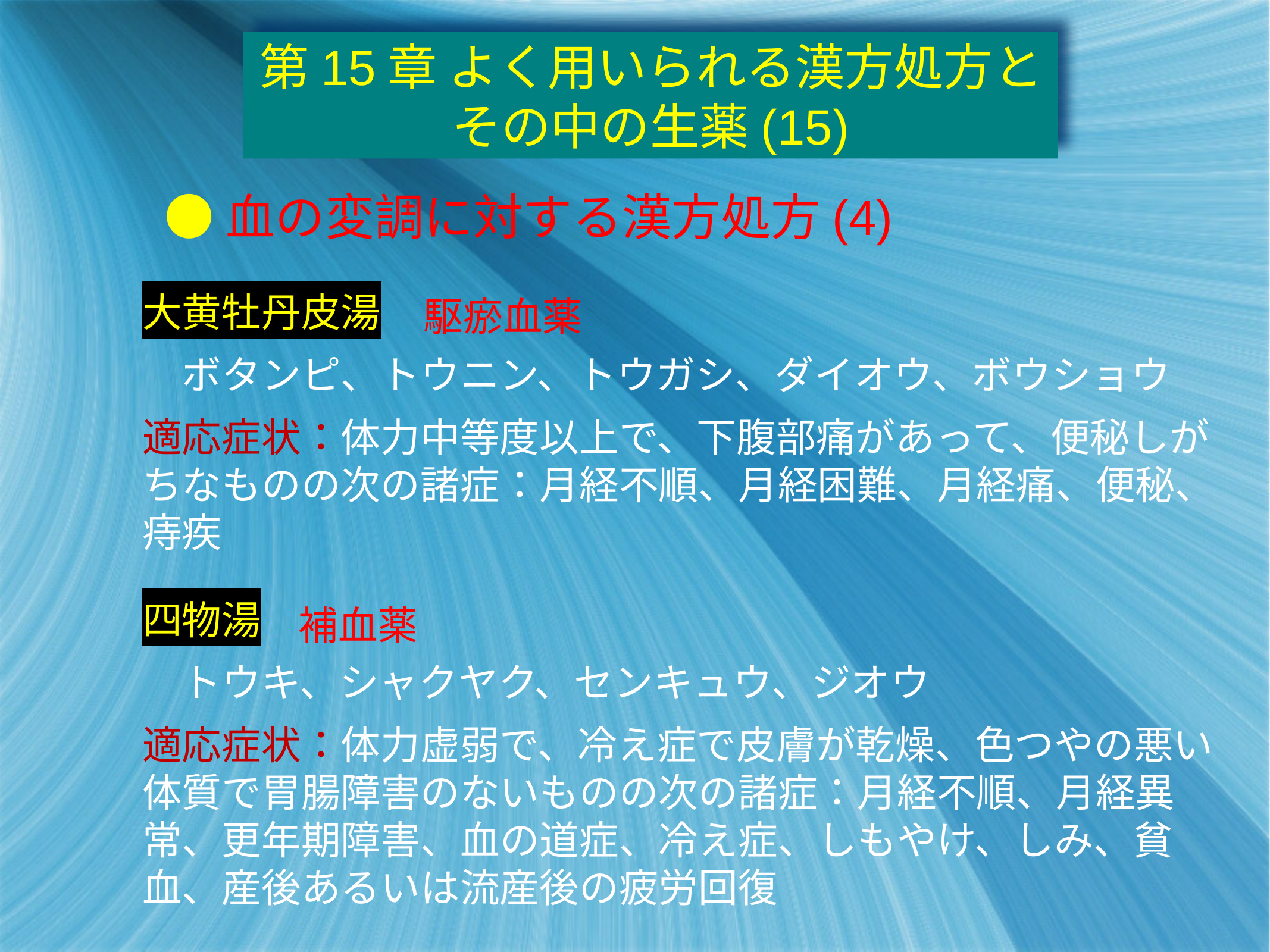

第15章 よく用いられる漢方処方とその中の生薬(15)
●血の変調に対する漢方処方(4)
大黄牡丹皮湯
　ボタンピ、トウニン、トウガシ、ダイオウ、ボウショウ
適応症状：体力中等度以上で、下腹部痛があって、便秘しがちなものの次の諸症：月経不順、月経困難、月経痛、便秘、痔疾
駆瘀血薬
四物湯
　トウキ、シャクヤク、センキュウ、ジオウ
適応症状：体力虚弱で、冷え症で皮膚が乾燥、色つやの悪い体質で胃腸障害のないものの次の諸症：月経不順、月経異常、更年期障害、血の道症、冷え症、しもやけ、しみ、貧血、産後あるいは流産後の疲労回復
補血薬